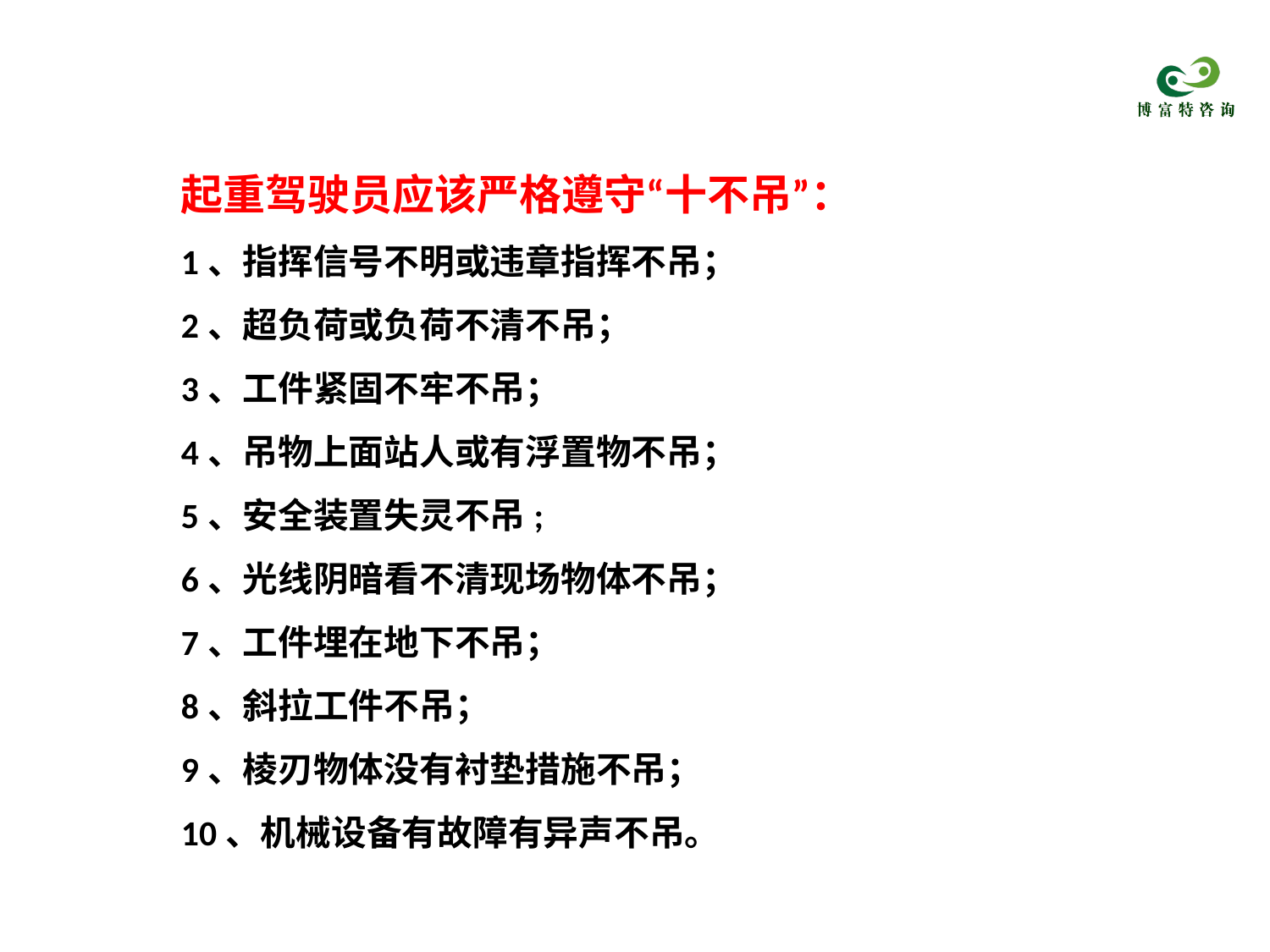

起重驾驶员应该严格遵守“十不吊”：
1、指挥信号不明或违章指挥不吊；
2、超负荷或负荷不清不吊；
3、工件紧固不牢不吊；
4、吊物上面站人或有浮置物不吊；
5、安全装置失灵不吊;
6、光线阴暗看不清现场物体不吊；
7、工件埋在地下不吊；
8、斜拉工件不吊；
9、棱刃物体没有衬垫措施不吊；
10、机械设备有故障有异声不吊。
27